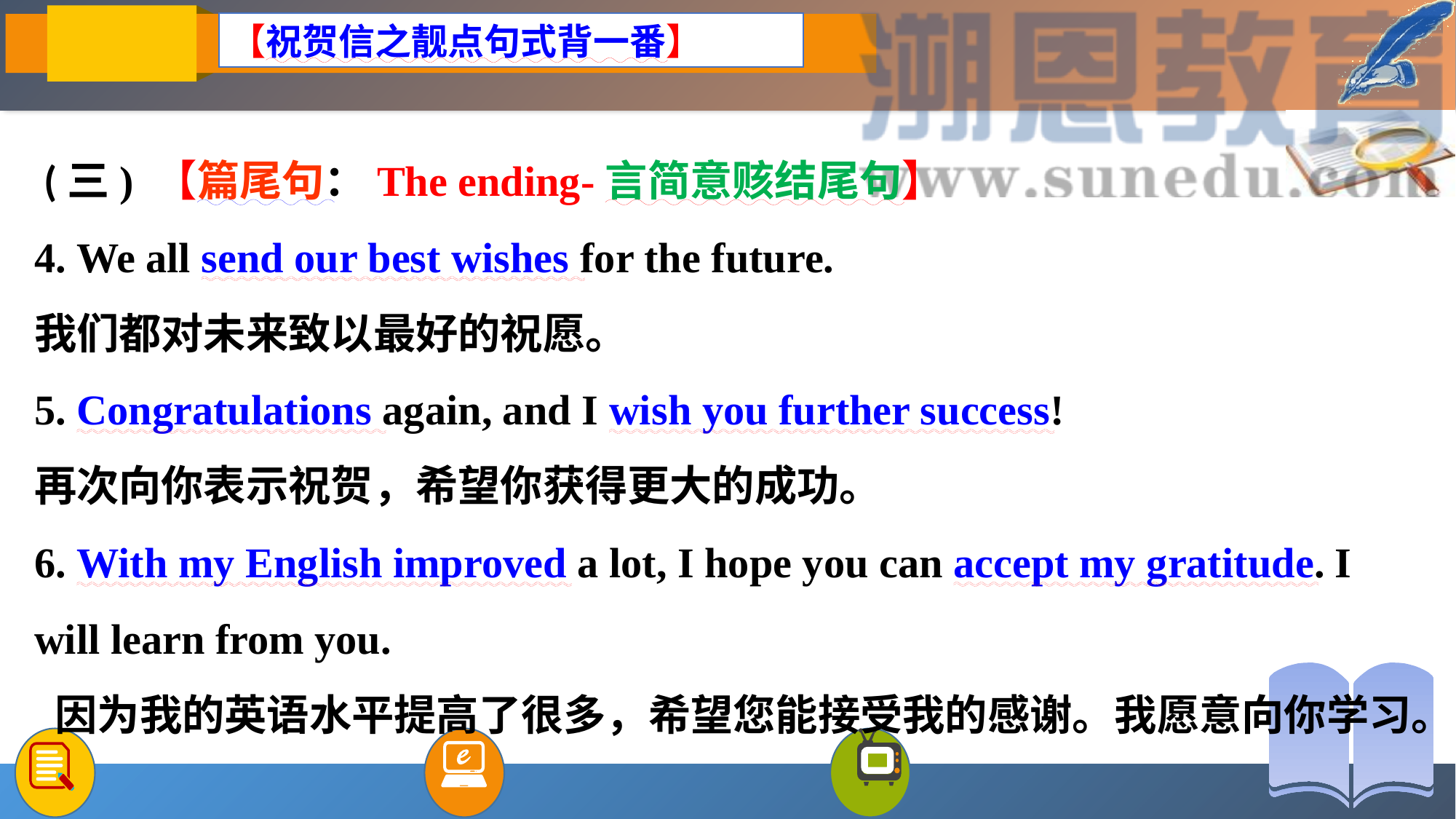

【祝贺信之靓点句式背一番】
# (三) 【篇尾句：The ending-言简意赅结尾句】 4. We all send our best wishes for the future. 我们都对未来致以最好的祝愿。 5. Congratulations again, and I wish you further success! 再次向你表示祝贺，希望你获得更大的成功。 6. With my English improved a lot, I hope you can accept my gratitude. I will learn from you. 因为我的英语水平提高了很多，希望您能接受我的感谢。我愿意向你学习。